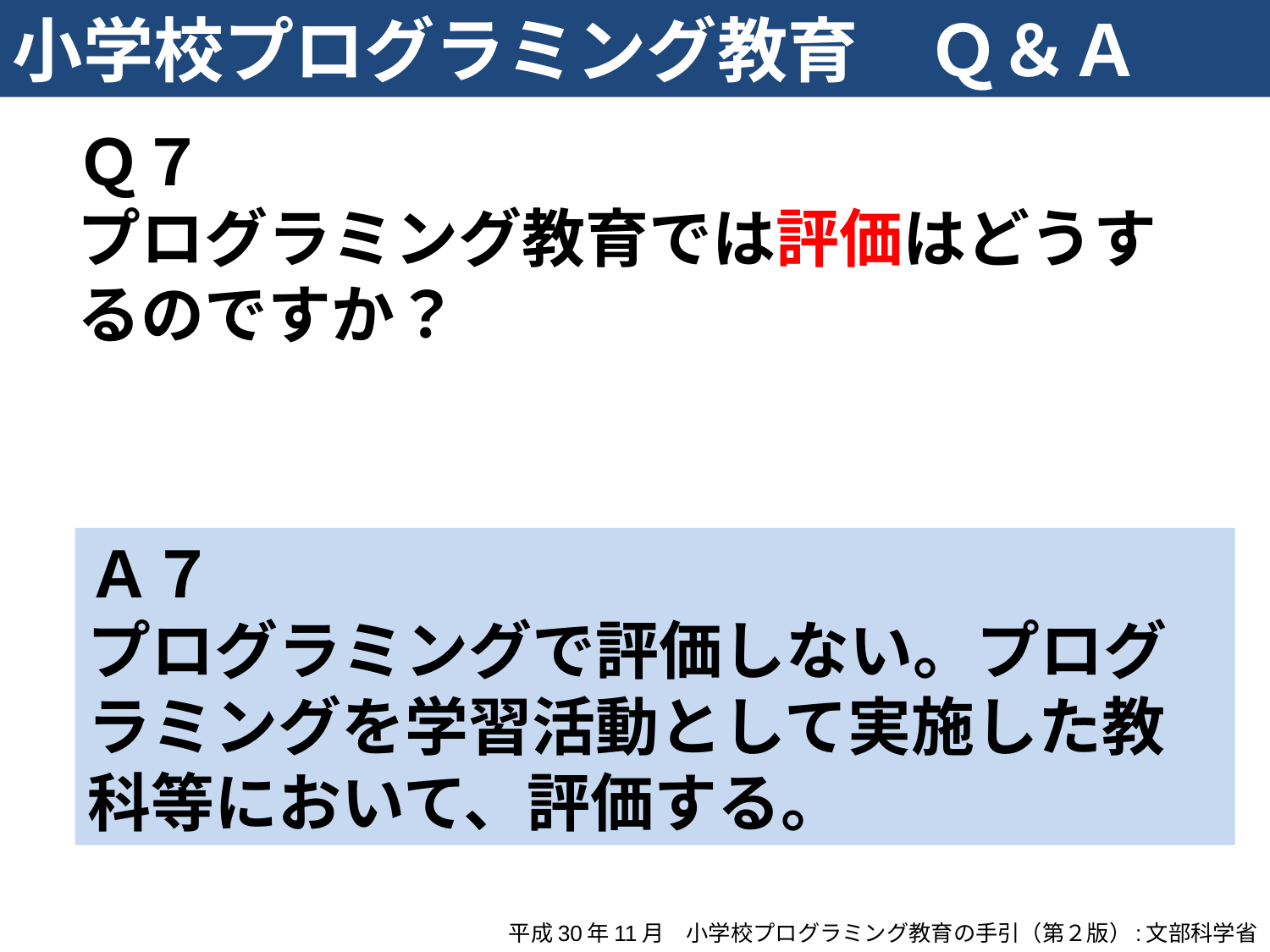

小学校プログラミング教育　Ｑ＆Ａ
Ｑ７
プログラミング教育では評価はどうするのですか？
Ａ７
プログラミングで評価しない。プログラミングを学習活動として実施した教科等において、評価する。
平成30年11月　小学校プログラミング教育の手引（第２版）:文部科学省